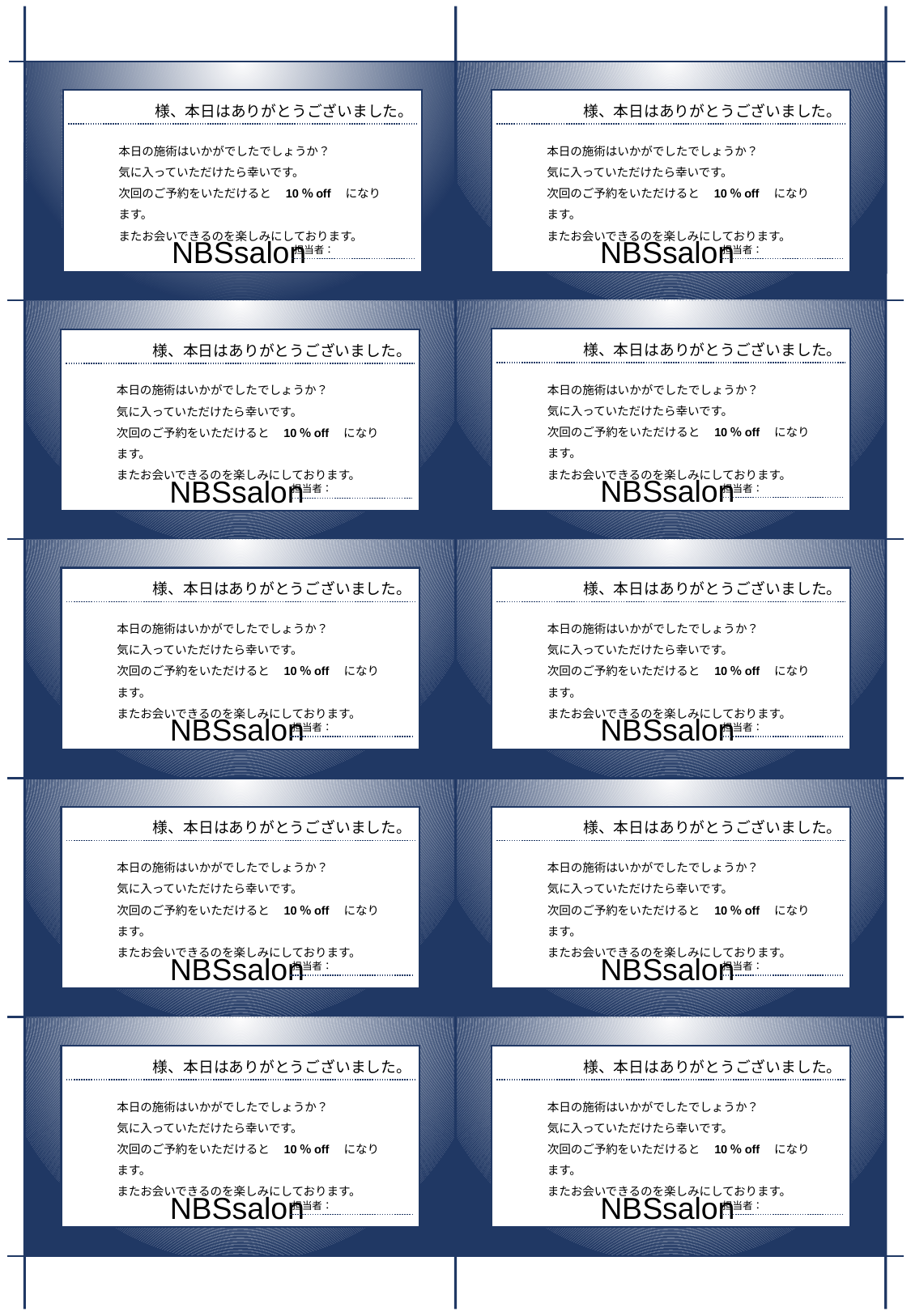

様、本日はありがとうございました。
本日の施術はいかがでしたでしょうか？
気に入っていただけたら幸いです。
次回のご予約をいただけると　10％off　になります。
またお会いできるのを楽しみにしております。
NBSsalon
担当者：

様、本日はありがとうございました。
本日の施術はいかがでしたでしょうか？
気に入っていただけたら幸いです。
次回のご予約をいただけると　10％off　になります。
またお会いできるのを楽しみにしております。
NBSsalon
担当者：

様、本日はありがとうございました。
本日の施術はいかがでしたでしょうか？
気に入っていただけたら幸いです。
次回のご予約をいただけると　10％off　になります。
またお会いできるのを楽しみにしております。
NBSsalon
担当者：

様、本日はありがとうございました。
本日の施術はいかがでしたでしょうか？
気に入っていただけたら幸いです。
次回のご予約をいただけると　10％off　になります。
またお会いできるのを楽しみにしております。
NBSsalon
担当者：

様、本日はありがとうございました。
本日の施術はいかがでしたでしょうか？
気に入っていただけたら幸いです。
次回のご予約をいただけると　10％off　になります。
またお会いできるのを楽しみにしております。
NBSsalon
担当者：

様、本日はありがとうございました。
本日の施術はいかがでしたでしょうか？
気に入っていただけたら幸いです。
次回のご予約をいただけると　10％off　になります。
またお会いできるのを楽しみにしております。
NBSsalon
担当者：

様、本日はありがとうございました。
本日の施術はいかがでしたでしょうか？
気に入っていただけたら幸いです。
次回のご予約をいただけると　10％off　になります。
またお会いできるのを楽しみにしております。
NBSsalon
担当者：

様、本日はありがとうございました。
本日の施術はいかがでしたでしょうか？
気に入っていただけたら幸いです。
次回のご予約をいただけると　10％off　になります。
またお会いできるのを楽しみにしております。
NBSsalon
担当者：

様、本日はありがとうございました。
本日の施術はいかがでしたでしょうか？
気に入っていただけたら幸いです。
次回のご予約をいただけると　10％off　になります。
またお会いできるのを楽しみにしております。
NBSsalon
担当者：

様、本日はありがとうございました。
本日の施術はいかがでしたでしょうか？
気に入っていただけたら幸いです。
次回のご予約をいただけると　10％off　になります。
またお会いできるのを楽しみにしております。
NBSsalon
担当者：

様、本日はありがとうございました。
本日の施術はいかがでしたでしょうか？
気に入っていただけたら幸いです。
次回のご予約をいただけると　10％off　になります。
またお会いできるのを楽しみにしております。
NBSsalon
担当者：